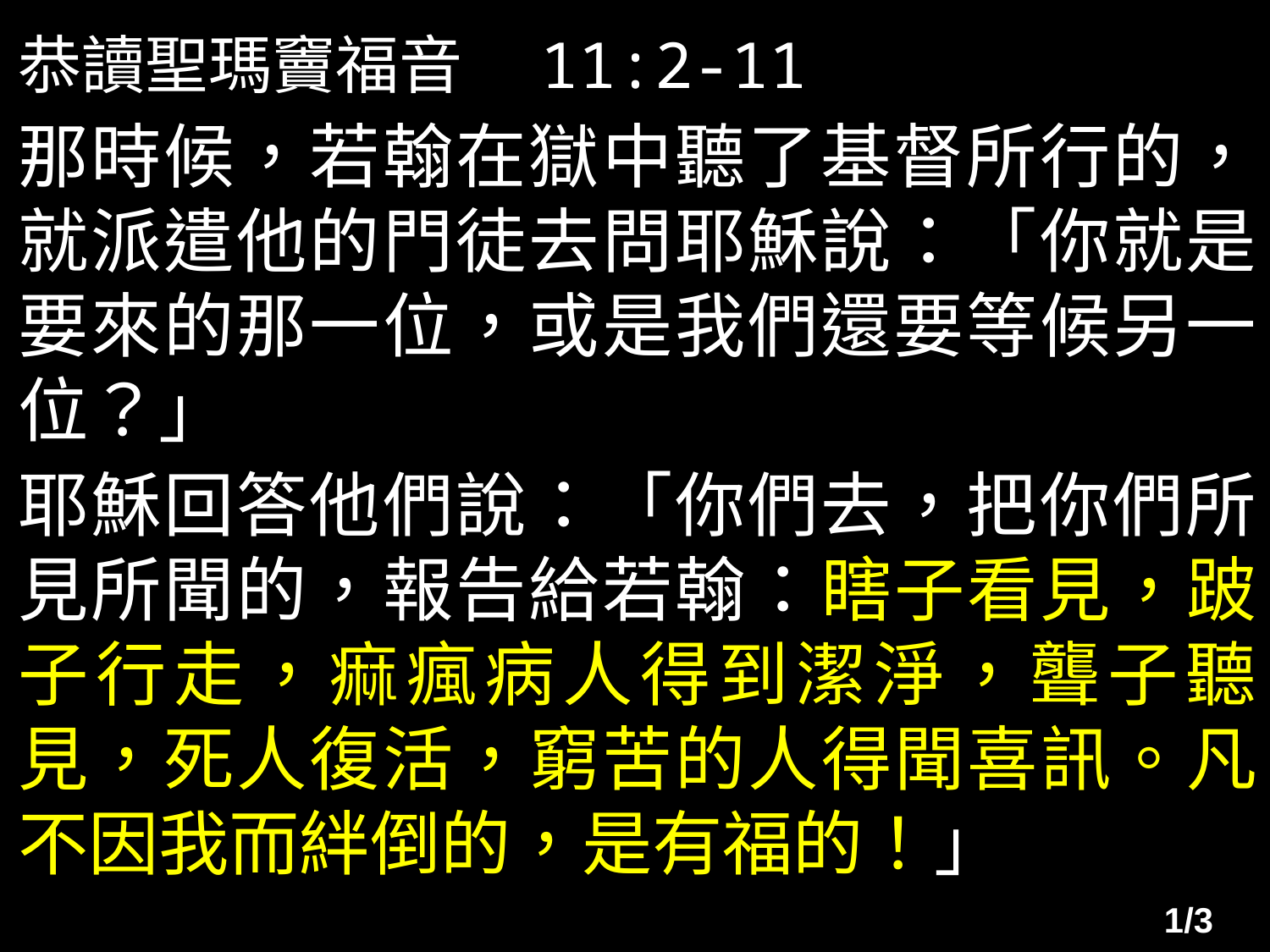

恭讀聖瑪竇福音　11:2-11
那時候，若翰在獄中聽了基督所行的，就派遣他的門徒去問耶穌說：「你就是要來的那一位，或是我們還要等候另一位？」
耶穌回答他們說：「你們去，把你們所見所聞的，報告給若翰：瞎子看見，跛子行走，痲瘋病人得到潔淨，聾子聽見，死人復活，窮苦的人得聞喜訊。凡不因我而絆倒的，是有福的！」
1/3